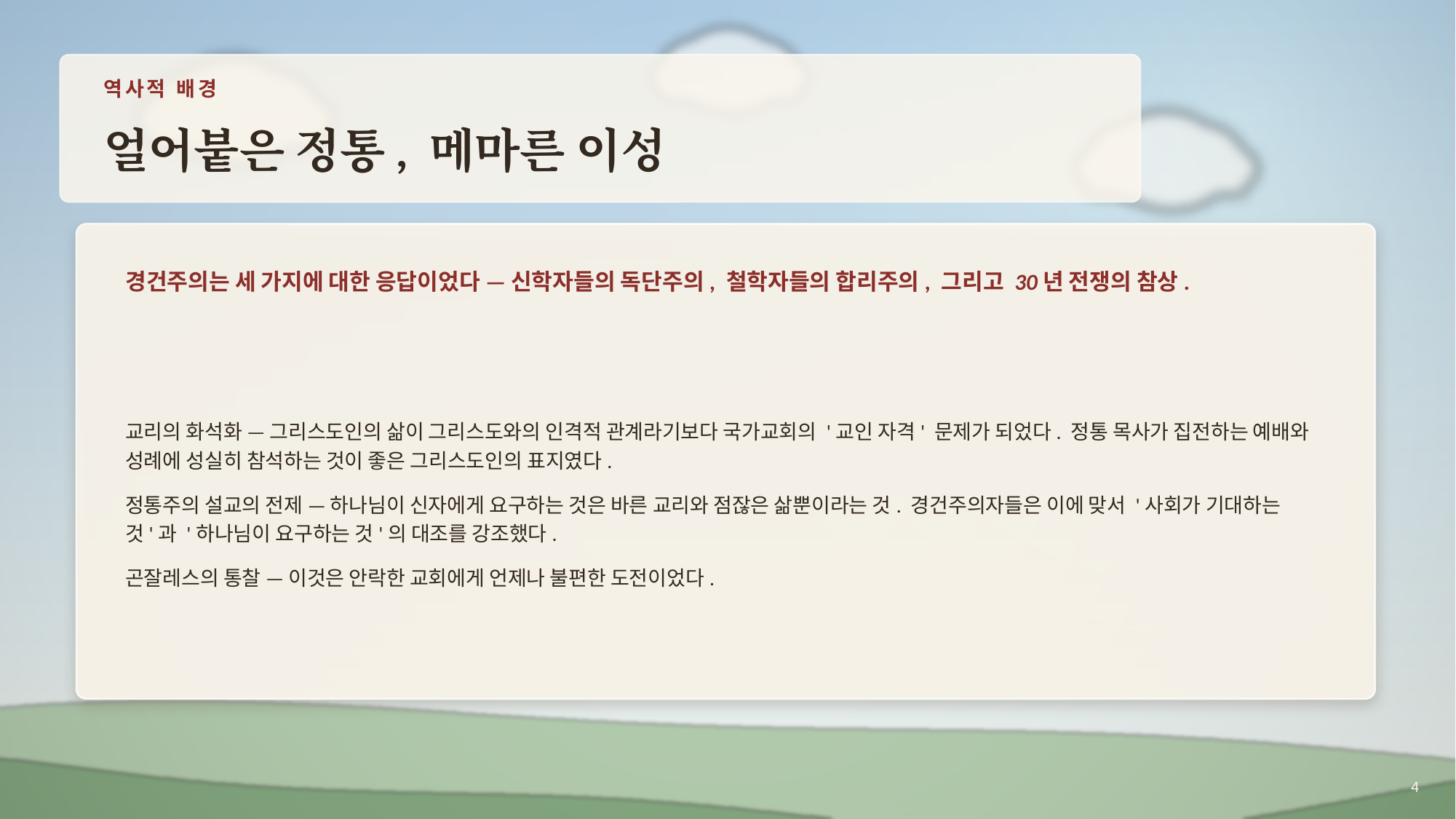

역사적 배경
얼어붙은 정통, 메마른 이성

경건주의는 세 가지에 대한 응답이었다 — 신학자들의 독단주의, 철학자들의 합리주의, 그리고 30년 전쟁의 참상.
교리의 화석화 — 그리스도인의 삶이 그리스도와의 인격적 관계라기보다 국가교회의 '교인 자격' 문제가 되었다. 정통 목사가 집전하는 예배와 성례에 성실히 참석하는 것이 좋은 그리스도인의 표지였다.
정통주의 설교의 전제 — 하나님이 신자에게 요구하는 것은 바른 교리와 점잖은 삶뿐이라는 것. 경건주의자들은 이에 맞서 '사회가 기대하는 것'과 '하나님이 요구하는 것'의 대조를 강조했다.
곤잘레스의 통찰 — 이것은 안락한 교회에게 언제나 불편한 도전이었다.
4